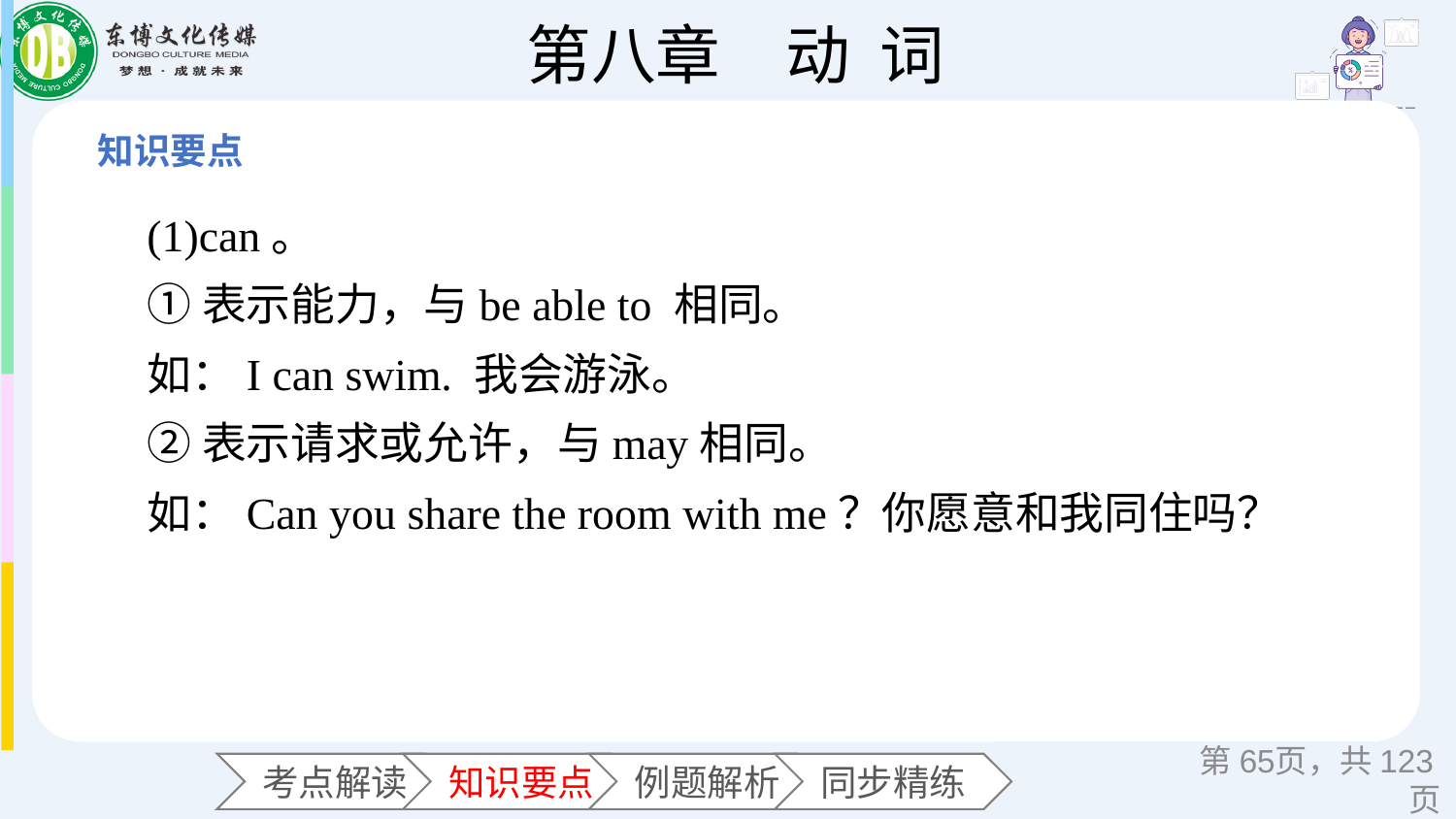

(1)can。
①表示能力，与be able to 相同。
如：I can swim. 我会游泳。
②表示请求或允许，与may相同。
如：Can you share the room with me？你愿意和我同住吗？
第65页，共123页